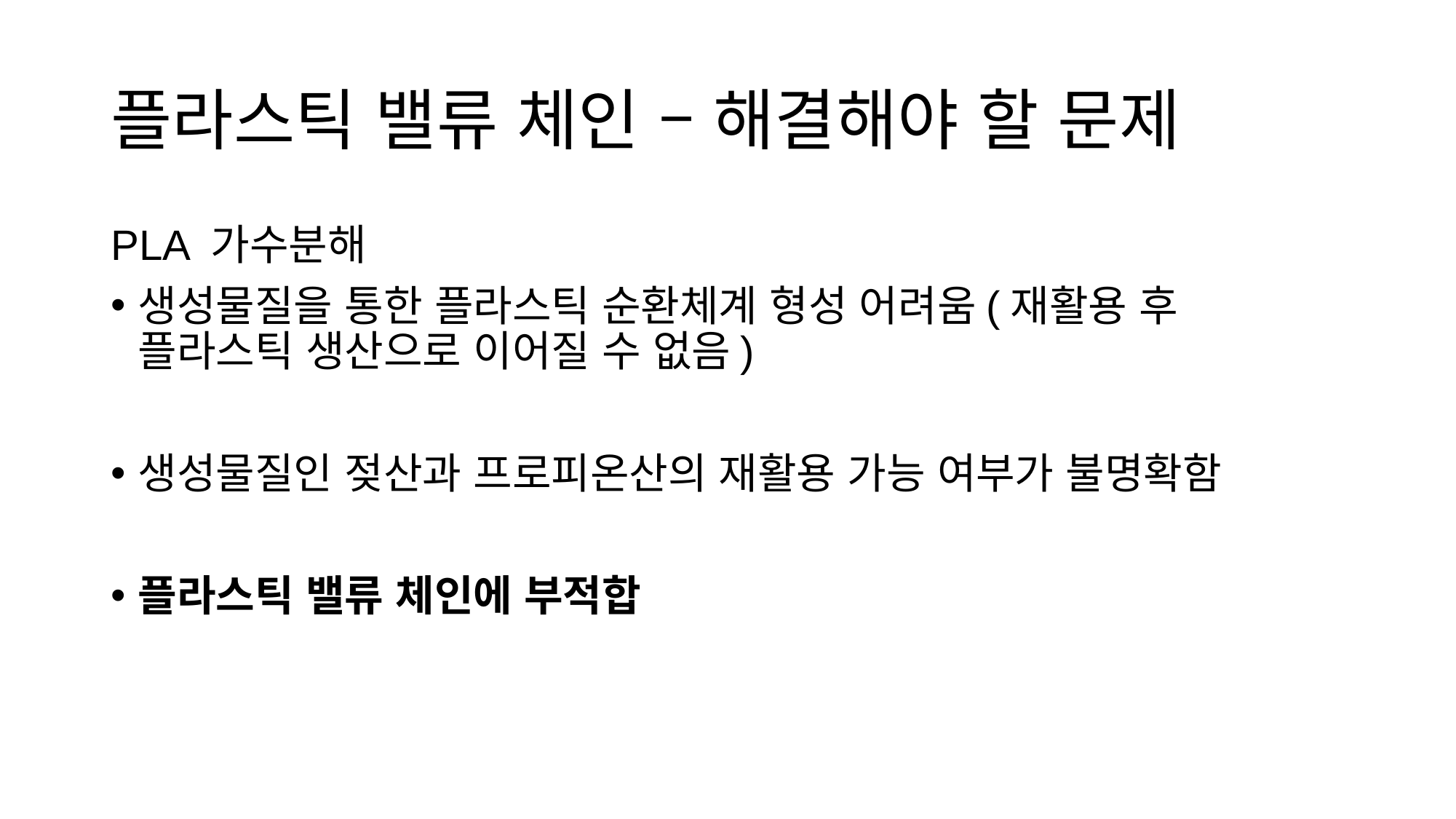

# 플라스틱 밸류 체인 – 해결해야 할 문제
PLA 가수분해
생성물질을 통한 플라스틱 순환체계 형성 어려움(재활용 후 플라스틱 생산으로 이어질 수 없음)

생성물질인 젖산과 프로피온산의 재활용 가능 여부가 불명확함

플라스틱 밸류 체인에 부적합